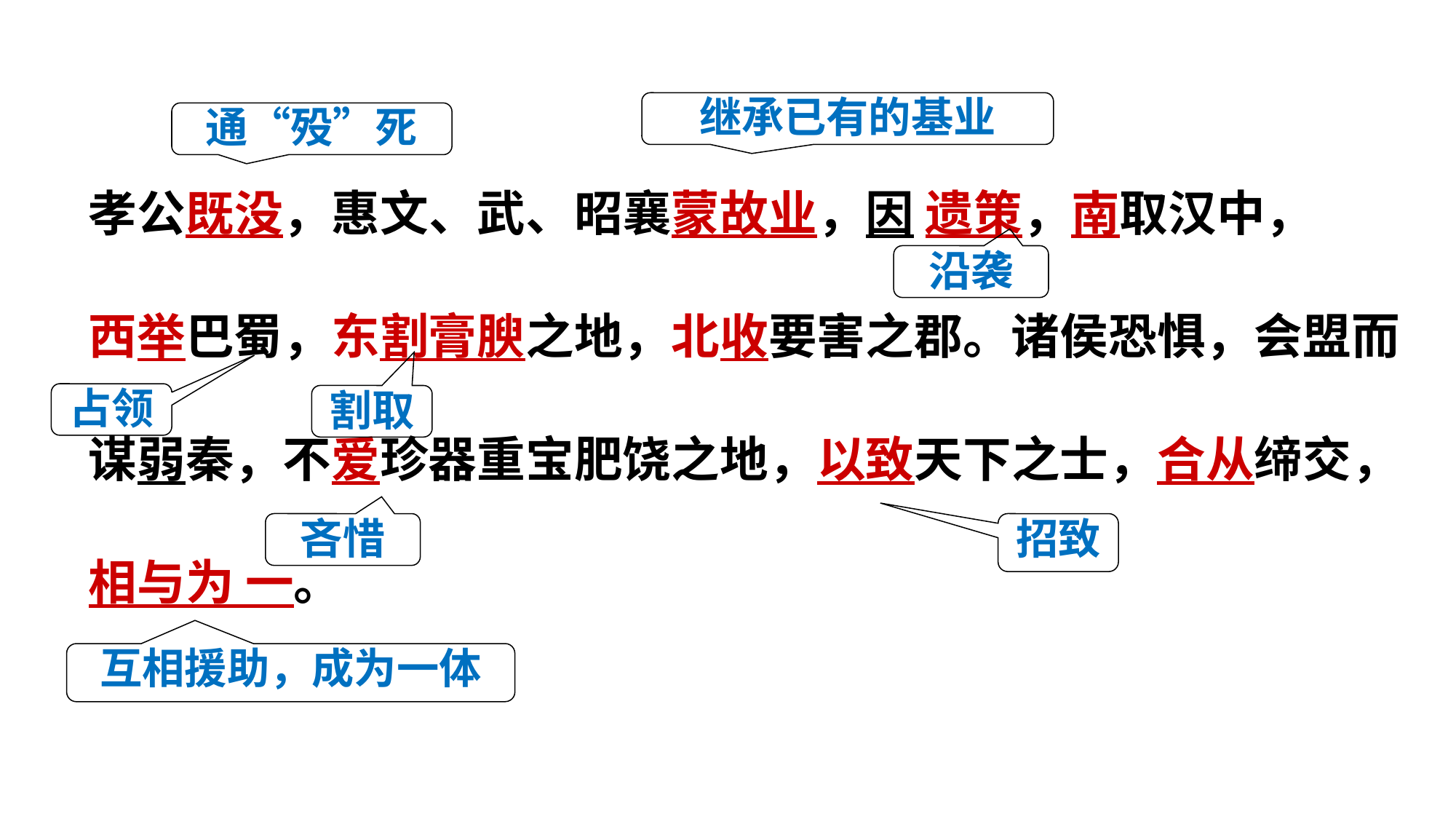

继承已有的基业

通“殁”死

孝公既没，惠文、武、昭襄蒙故业，因 遗策，南取汉中，
西举巴蜀，东割膏腴之地，北收要害之郡。诸侯恐惧，会盟而
谋弱秦，不爱珍器重宝肥饶之地，以致天下之士，合从缔交，
相与为 一。
沿袭
占领
割取
吝惜
招致
互相援助，成为一体